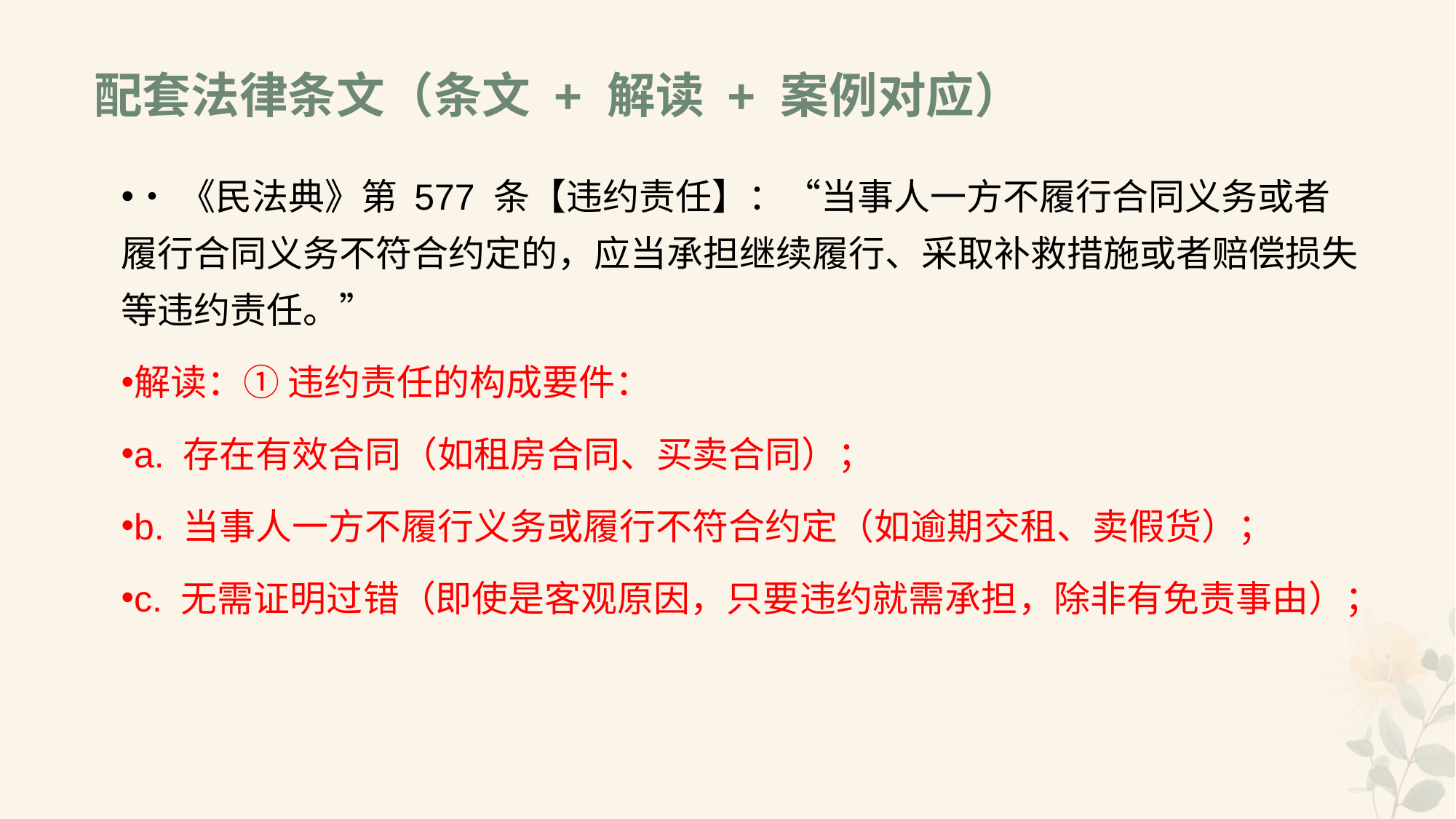

# 配套法律条文（条文 + 解读 + 案例对应）
•《民法典》第 577 条【违约责任】：“当事人一方不履行合同义务或者履行合同义务不符合约定的，应当承担继续履行、采取补救措施或者赔偿损失等违约责任。”
解读：① 违约责任的构成要件：
a. 存在有效合同（如租房合同、买卖合同）；
b. 当事人一方不履行义务或履行不符合约定（如逾期交租、卖假货）；
c. 无需证明过错（即使是客观原因，只要违约就需承担，除非有免责事由）；